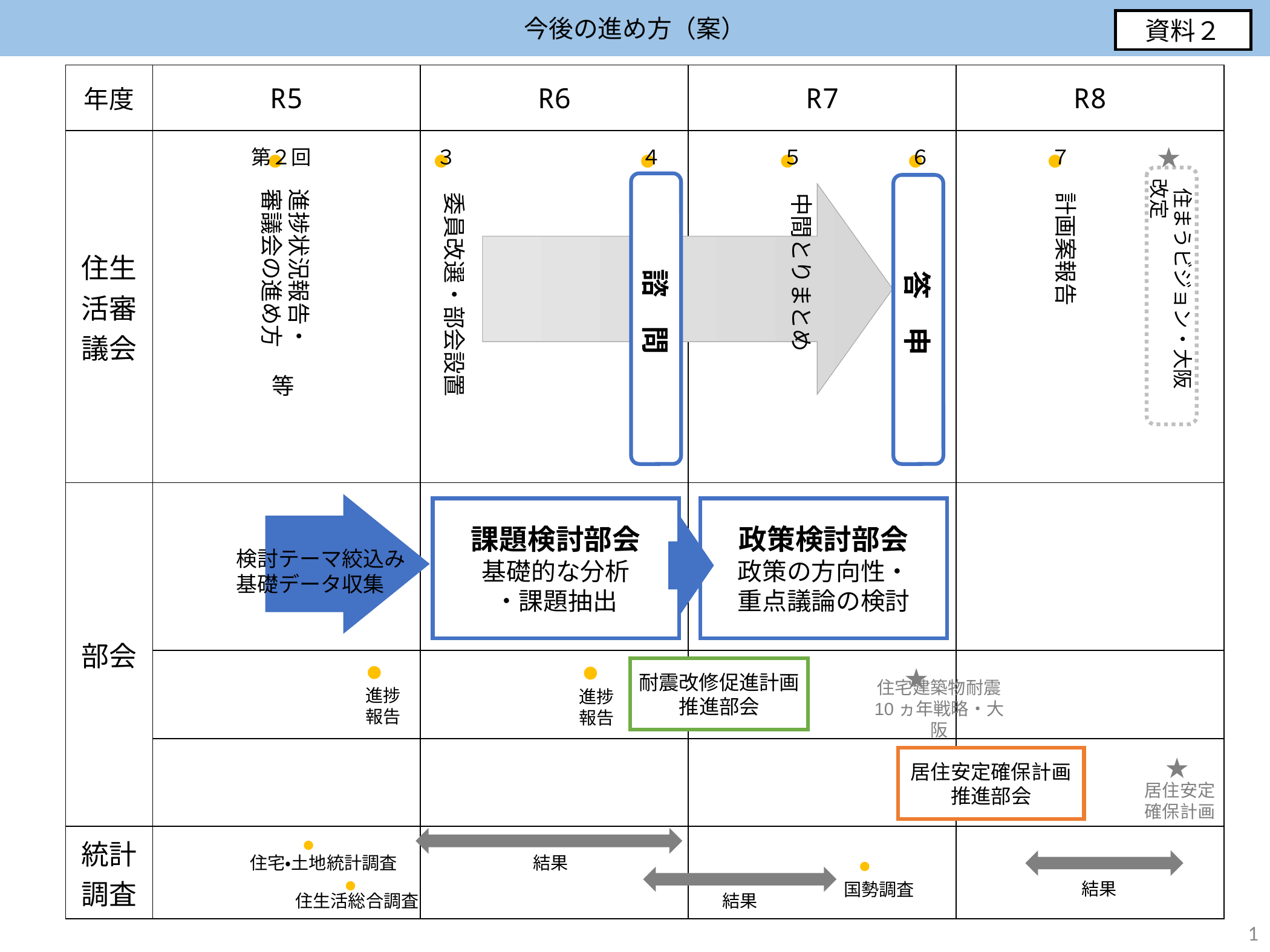

今後の進め方（案）
資料２
| 年度 | R5 | R6 | R7 | R8 |
| --- | --- | --- | --- | --- |
| 住生活審議会 |  |  |  |  |
| 部会 |  |  |  |  |
|  |  |  |  |  |
|  |  |  |  |  |
| 統計調査 |  |  |  |  |
★
●
●
●
●
●
●
第２回
３
４
５
６
７
 住まうビジョン・大阪　改定
　　　諮　問
　　　答　申
進捗状況報告・
審議会の進め方

計画案報告
委員改選・部会設置
中間とりまとめ
等

課題検討部会
基礎的な分析
・課題抽出
政策検討部会
政策の方向性・
重点議論の検討
検討テーマ絞込み
基礎データ収集

●
●
★
耐震改修促進計画
推進部会
住宅建築物耐震
10ヵ年戦略・大阪
進捗
報告
進捗
報告
★
居住安定確保計画
推進部会
居住安定
確保計画
●

住宅・土地統計調査
結果
●

●

結果
国勢調査
住生活総合調査
結果
1